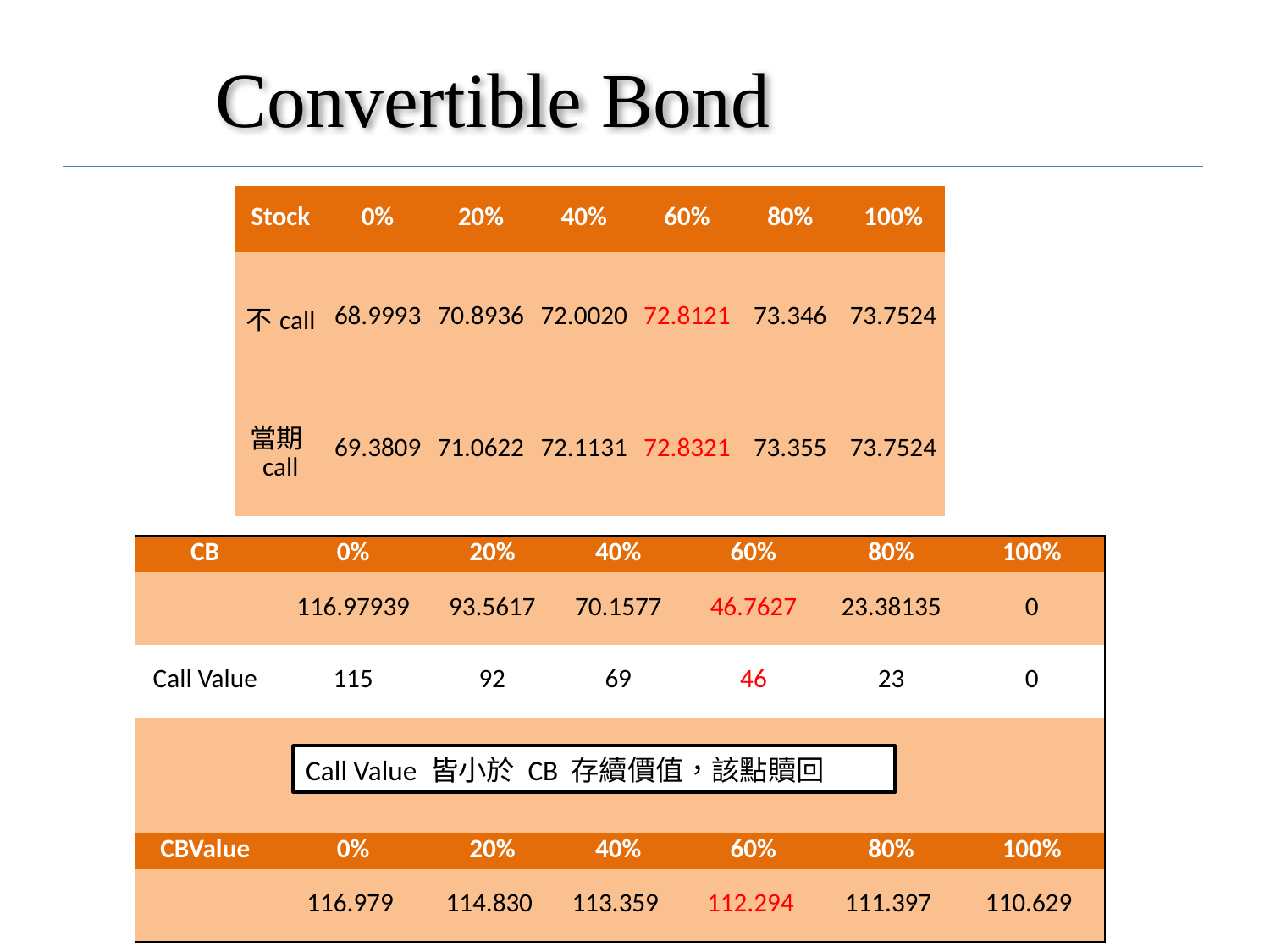

# Convertible Bond
| Stock | 0% | 20% | 40% | 60% | 80% | 100% |
| --- | --- | --- | --- | --- | --- | --- |
| 不call | 68.9993 | 70.8936 | 72.0020 | 72.8121 | 73.346 | 73.7524 |
| 當期call | 69.3809 | 71.0622 | 72.1131 | 72.8321 | 73.355 | 73.7524 |
| CB | 0% | 20% | 40% | 60% | 80% | 100% |
| --- | --- | --- | --- | --- | --- | --- |
|  | 116.97939 | 93.5617 | 70.1577 | 46.7627 | 23.38135 | 0 |
| Call Value | 115 | 92 | 69 | 46 | 23 | 0 |
|  |  |  |  |  |  |  |
|  |  |  |  |  |  |  |
|  |  |  |  |  |  |  |
| CBValue | 0% | 20% | 40% | 60% | 80% | 100% |
|  | 116.979 | 114.830 | 113.359 | 112.294 | 111.397 | 110.629 |
Call Value 皆小於 CB 存續價值，該點贖回